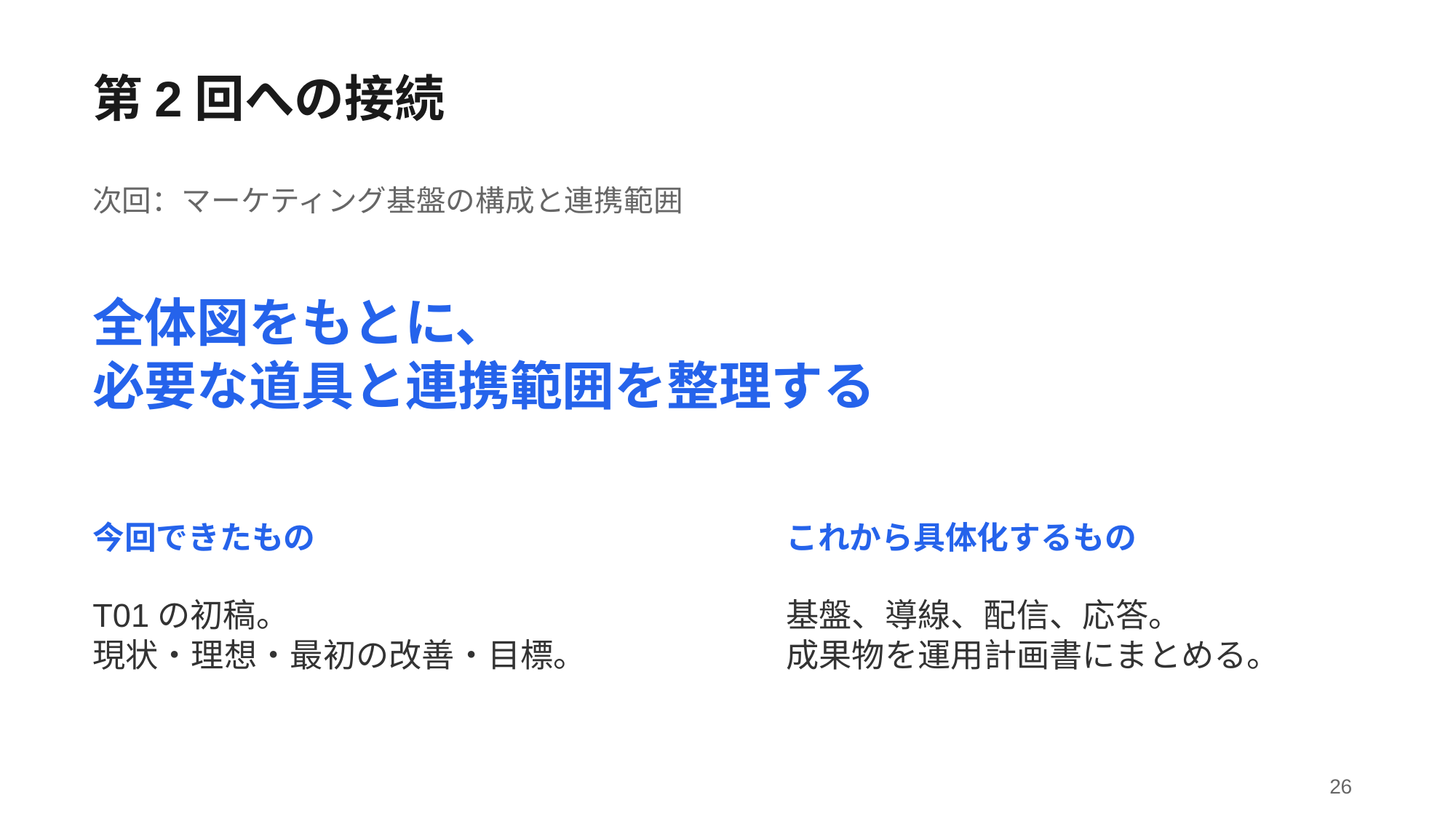

第2回への接続
次回：マーケティング基盤の構成と連携範囲
全体図をもとに、
必要な道具と連携範囲を整理する
今回できたもの
これから具体化するもの
T01の初稿。
現状・理想・最初の改善・目標。
基盤、導線、配信、応答。
成果物を運用計画書にまとめる。
26